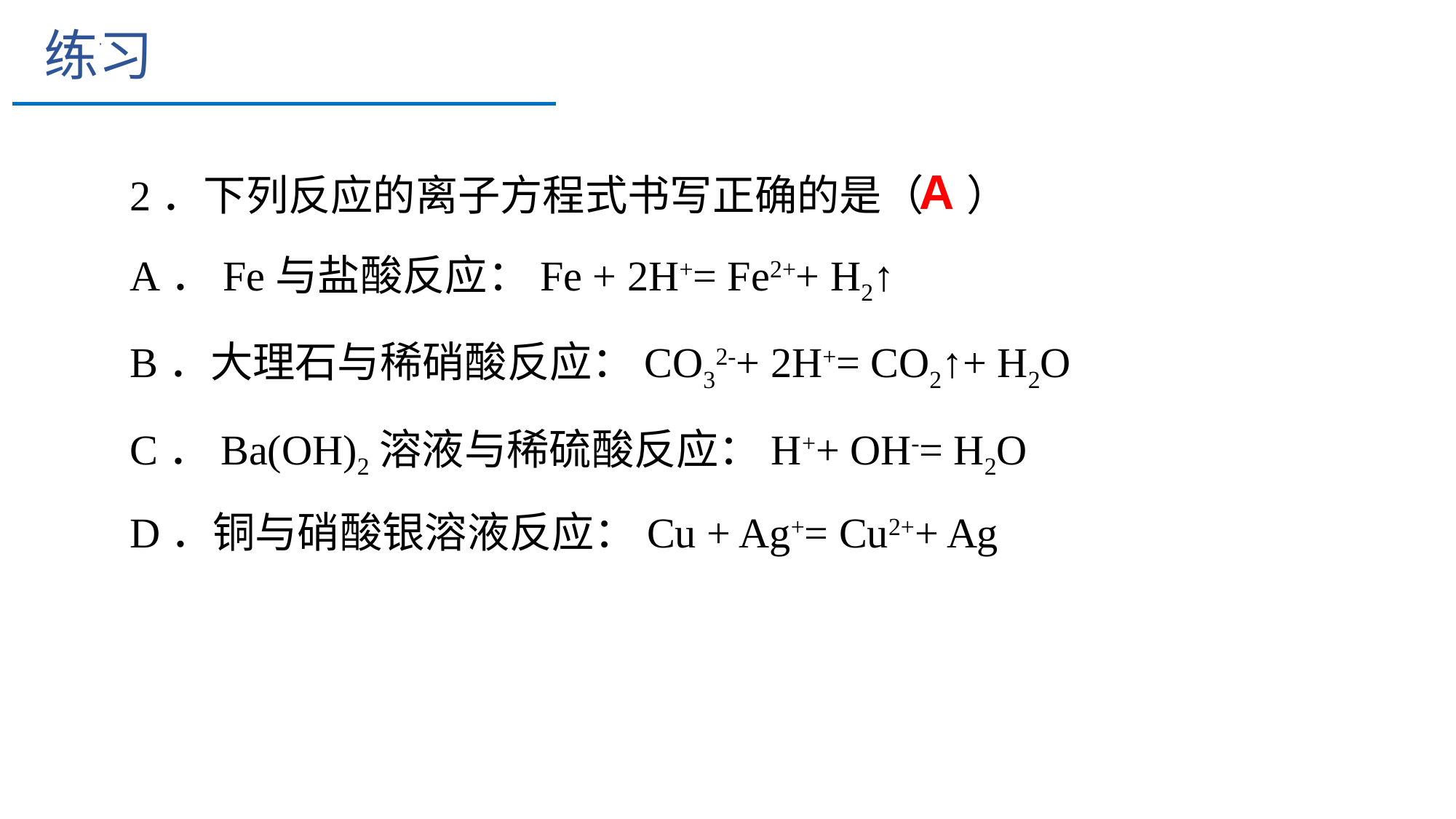

练习
2．下列反应的离子方程式书写正确的是（    ）
A．Fe与盐酸反应：Fe + 2H+= Fe2++ H2↑
B．大理石与稀硝酸反应：CO32-+ 2H+= CO2↑+ H2O
C．Ba(OH)2溶液与稀硫酸反应：H++ OH-= H2O
D．铜与硝酸银溶液反应：Cu + Ag+= Cu2++ Ag
A